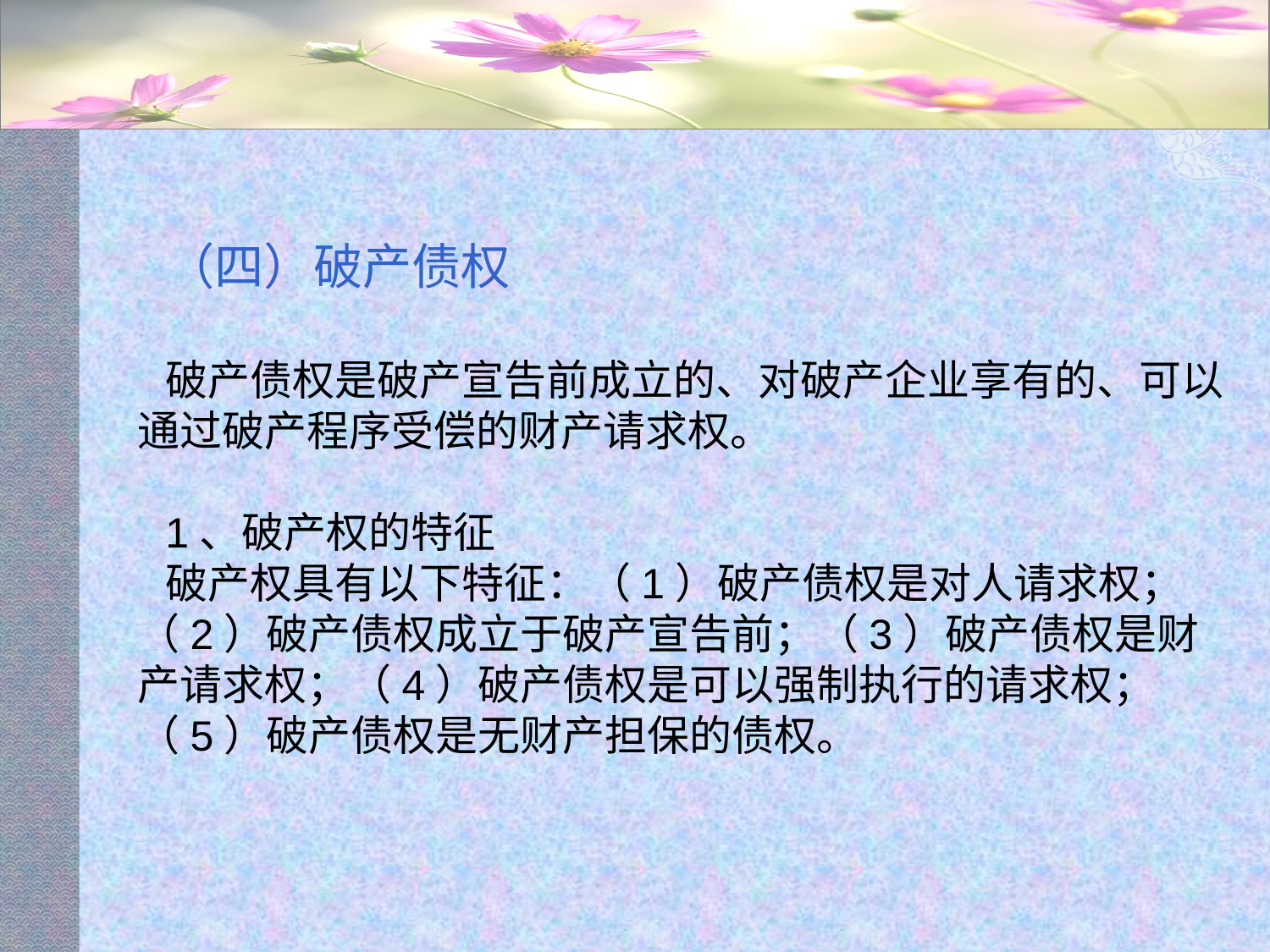

#
（四）破产债权

破产债权是破产宣告前成立的、对破产企业享有的、可以通过破产程序受偿的财产请求权。

1、破产权的特征
破产权具有以下特征：（1）破产债权是对人请求权；（2）破产债权成立于破产宣告前；（3）破产债权是财产请求权；（4）破产债权是可以强制执行的请求权；（5）破产债权是无财产担保的债权。